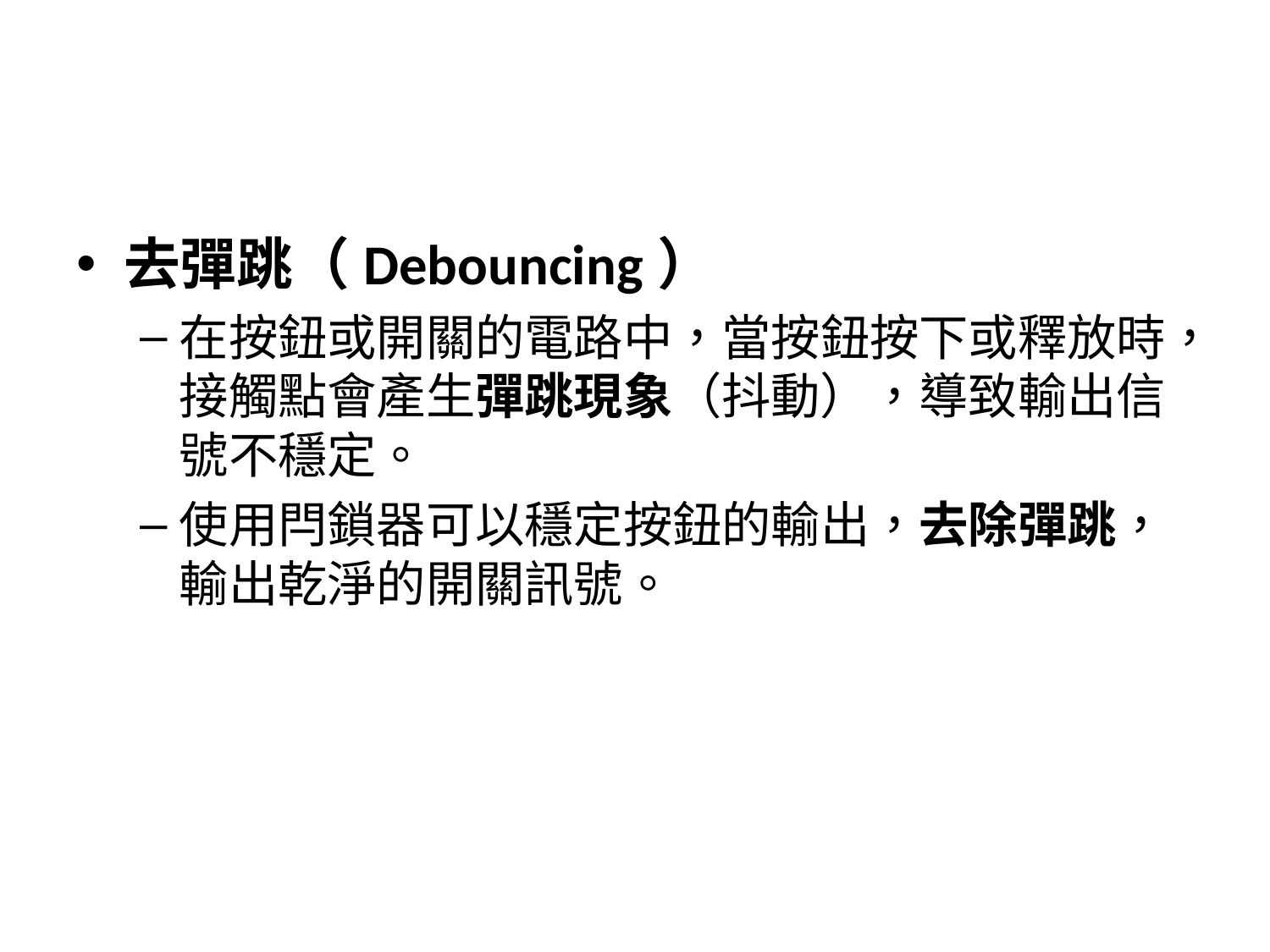

#
去彈跳（Debouncing）
在按鈕或開關的電路中，當按鈕按下或釋放時，接觸點會產生彈跳現象（抖動），導致輸出信號不穩定。
使用閂鎖器可以穩定按鈕的輸出，去除彈跳，輸出乾淨的開關訊號。